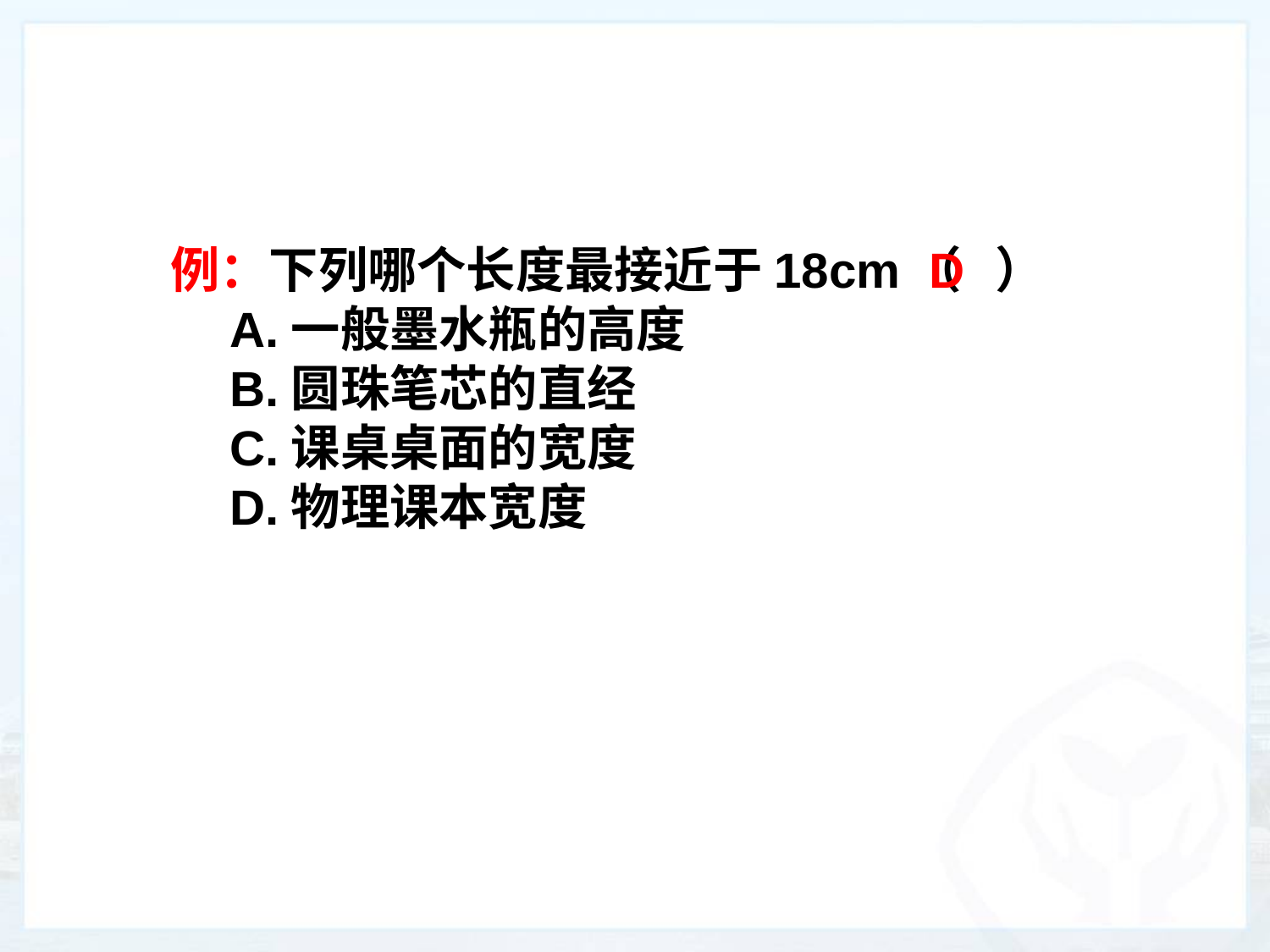

例：下列哪个长度最接近于18cm（   ）
      A.一般墨水瓶的高度
      B.圆珠笔芯的直经
      C.课桌桌面的宽度
      D.物理课本宽度
D